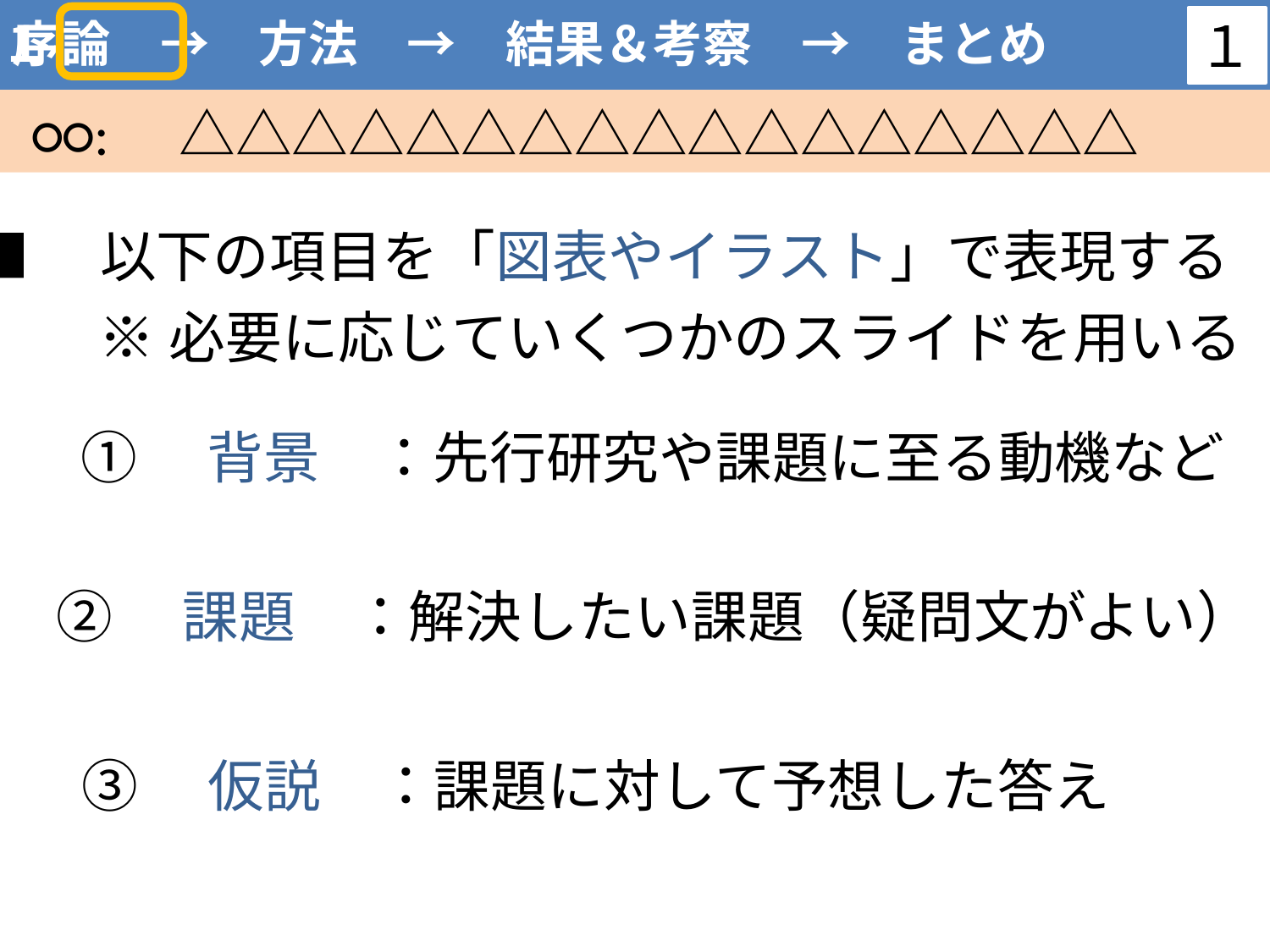

１
１
序論　→　方法　→　結果＆考察　→　まとめ

○○:　△△△△△△△△△△△△△△△△△
■　以下の項目を「図表やイラスト」で表現する
※必要に応じていくつかのスライドを用いる
①　背景　：先行研究や課題に至る動機など
②　課題　：解決したい課題（疑問文がよい）
③　仮説　：課題に対して予想した答え